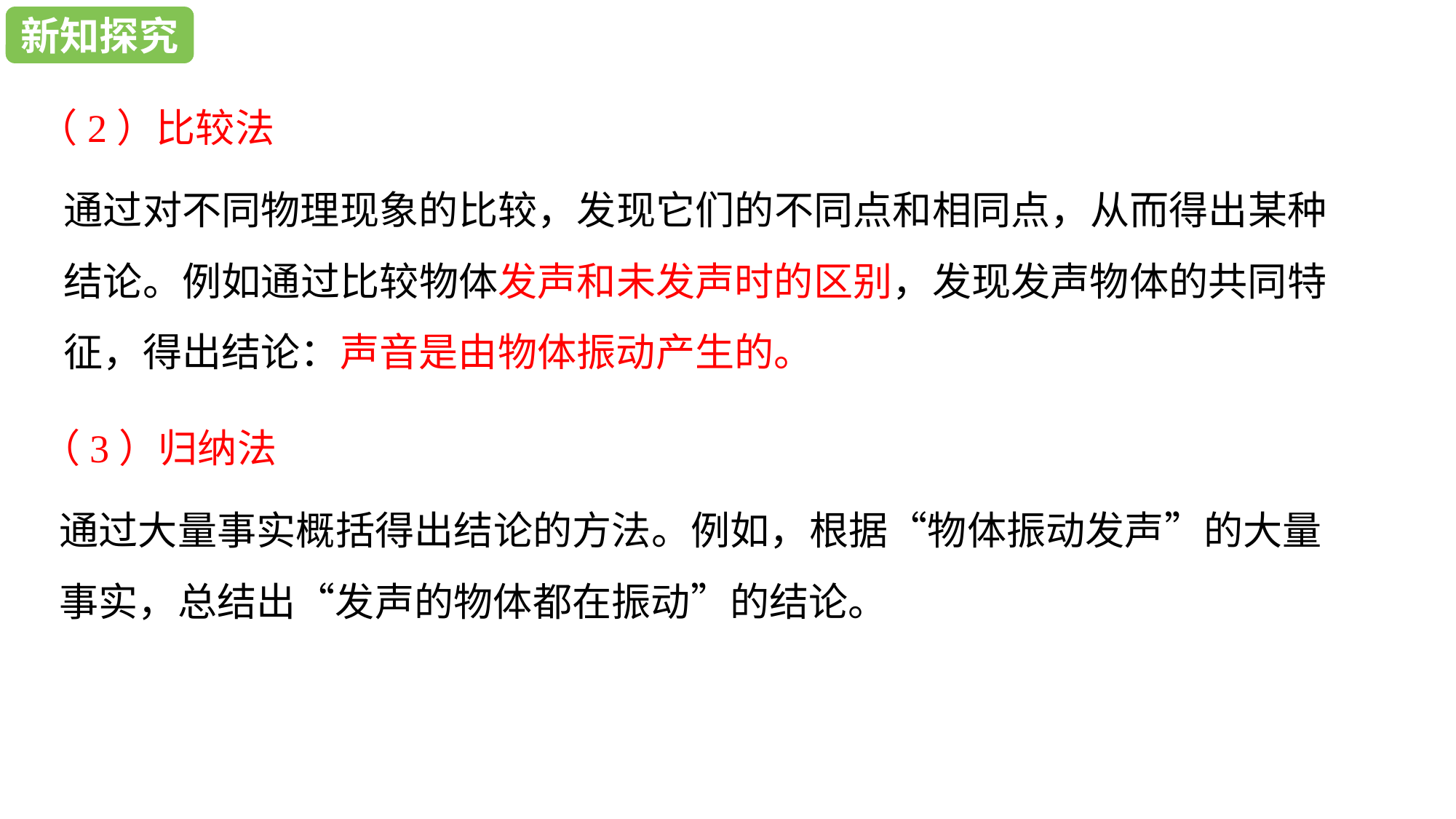

新知探究
新知探究
（2）比较法
通过对不同物理现象的比较，发现它们的不同点和相同点，从而得出某种结论。例如通过比较物体发声和未发声时的区别，发现发声物体的共同特征，得出结论：声音是由物体振动产生的。
（3）归纳法
通过大量事实概括得出结论的方法。例如，根据“物体振动发声”的大量事实，总结出“发声的物体都在振动”的结论。